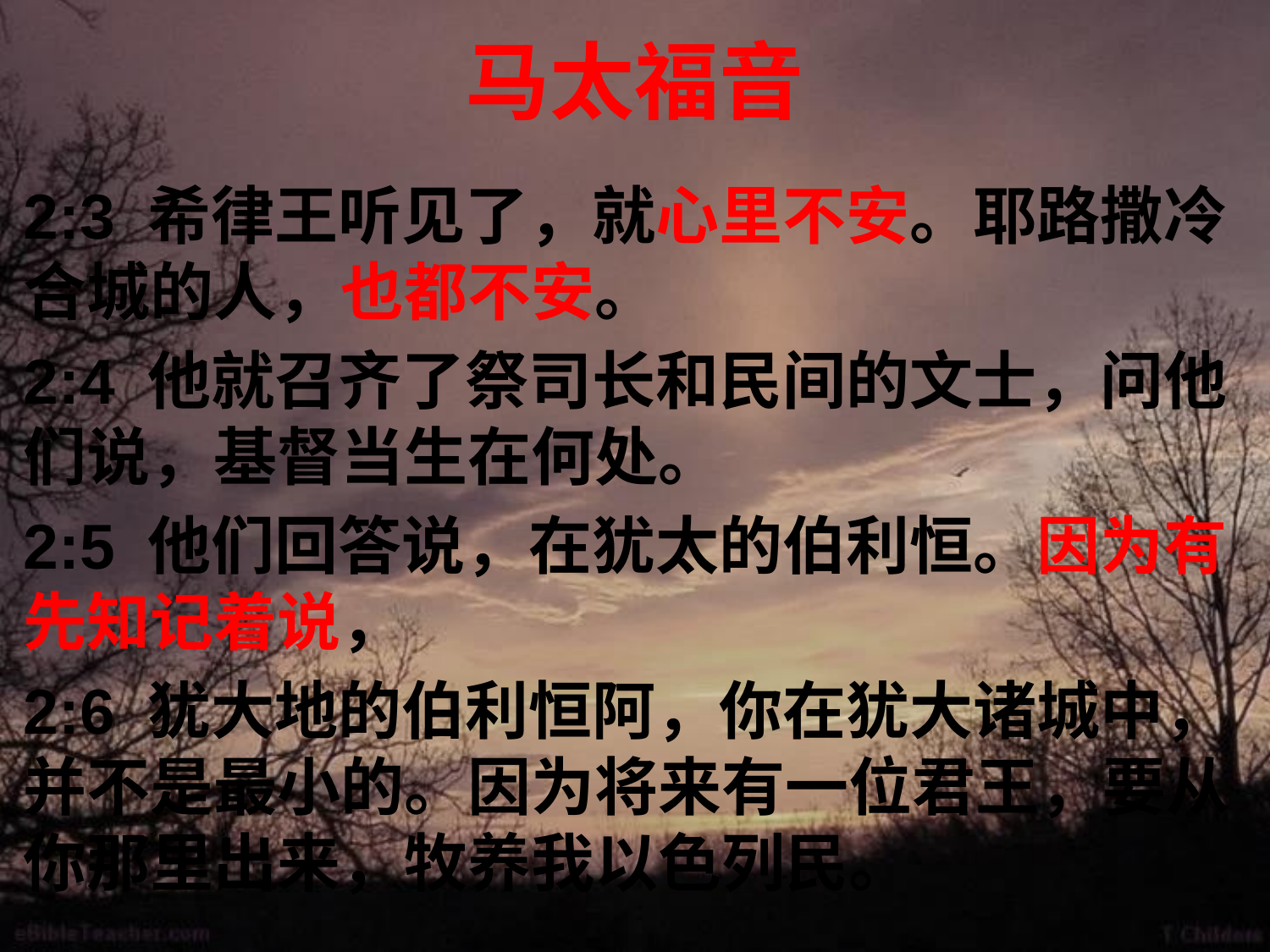

# 马太福音
2:3 希律王听见了，就心里不安。耶路撒冷合城的人，也都不安。
2:4 他就召齐了祭司长和民间的文士，问他们说，基督当生在何处。
2:5 他们回答说，在犹太的伯利恒。因为有先知记着说，
2:6 犹大地的伯利恒阿，你在犹大诸城中，并不是最小的。因为将来有一位君王，要从你那里出来，牧养我以色列民。